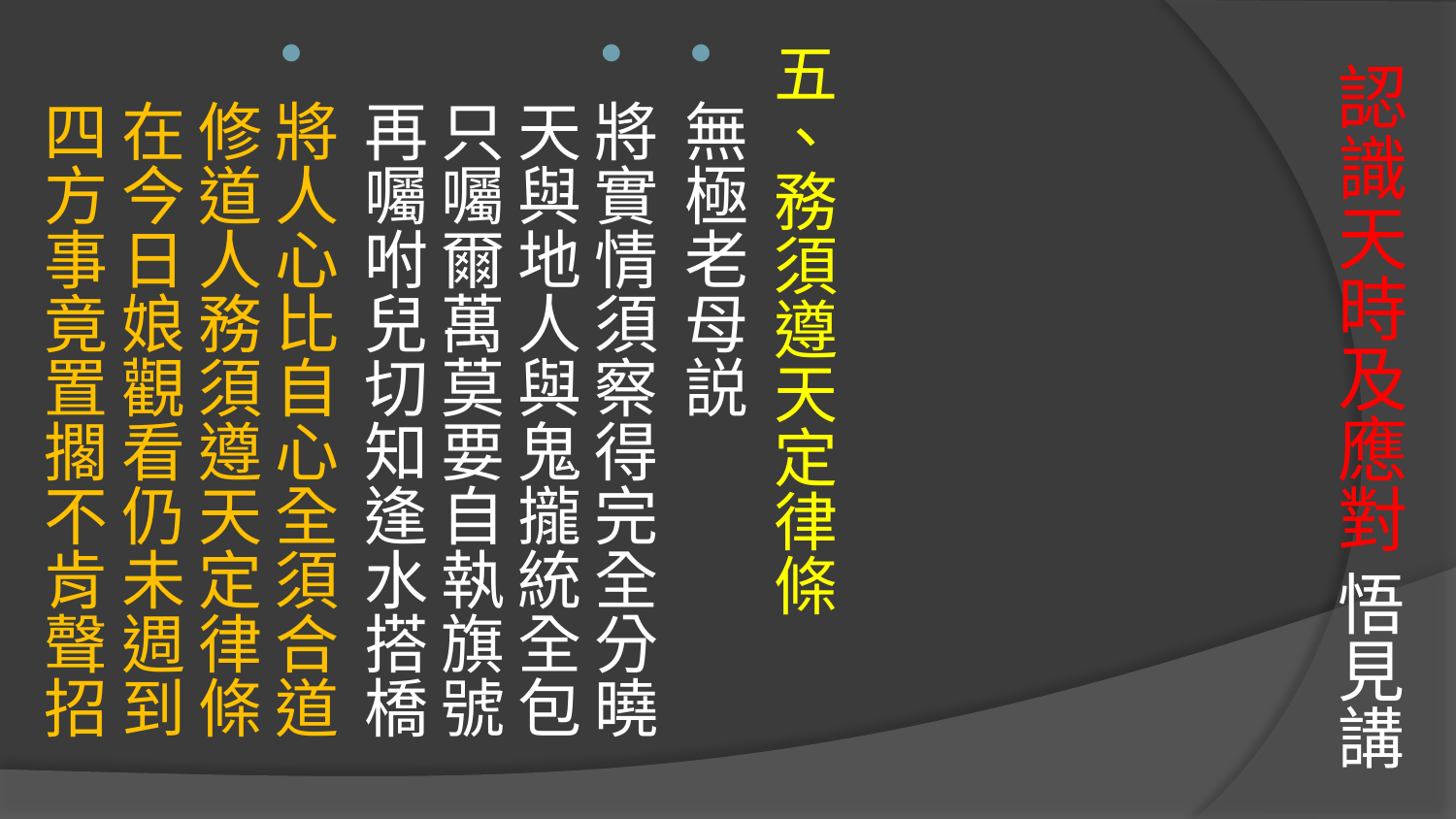

五、務須遵天定律條
無極老母説
將實情須察得完全分曉
天與地人與鬼攏統全包
只囑爾萬莫要自執旗號
再囑咐兒切知逢水搭橋
將人心比自心全須合道
修道人務須遵天定律條
在今日娘觀看仍未週到
四方事竟置擱不肯聲招
# 認識天時及應對 悟見講